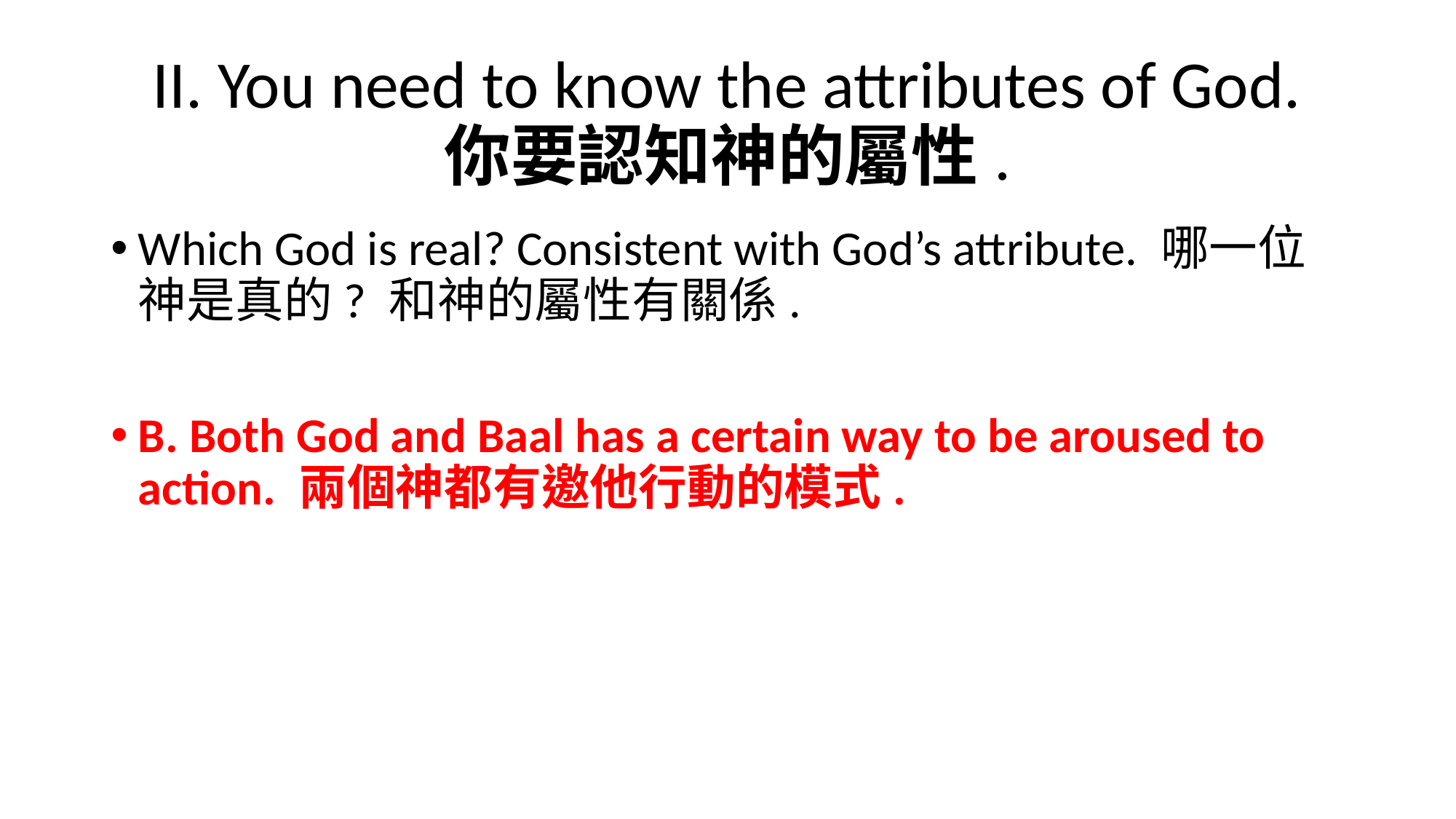

# II. You need to know the attributes of God. 你要認知神的屬性.
Which God is real? Consistent with God’s attribute. 哪一位神是真的? 和神的屬性有關係.

B. Both God and Baal has a certain way to be aroused to action. 兩個神都有邀他行動的模式.